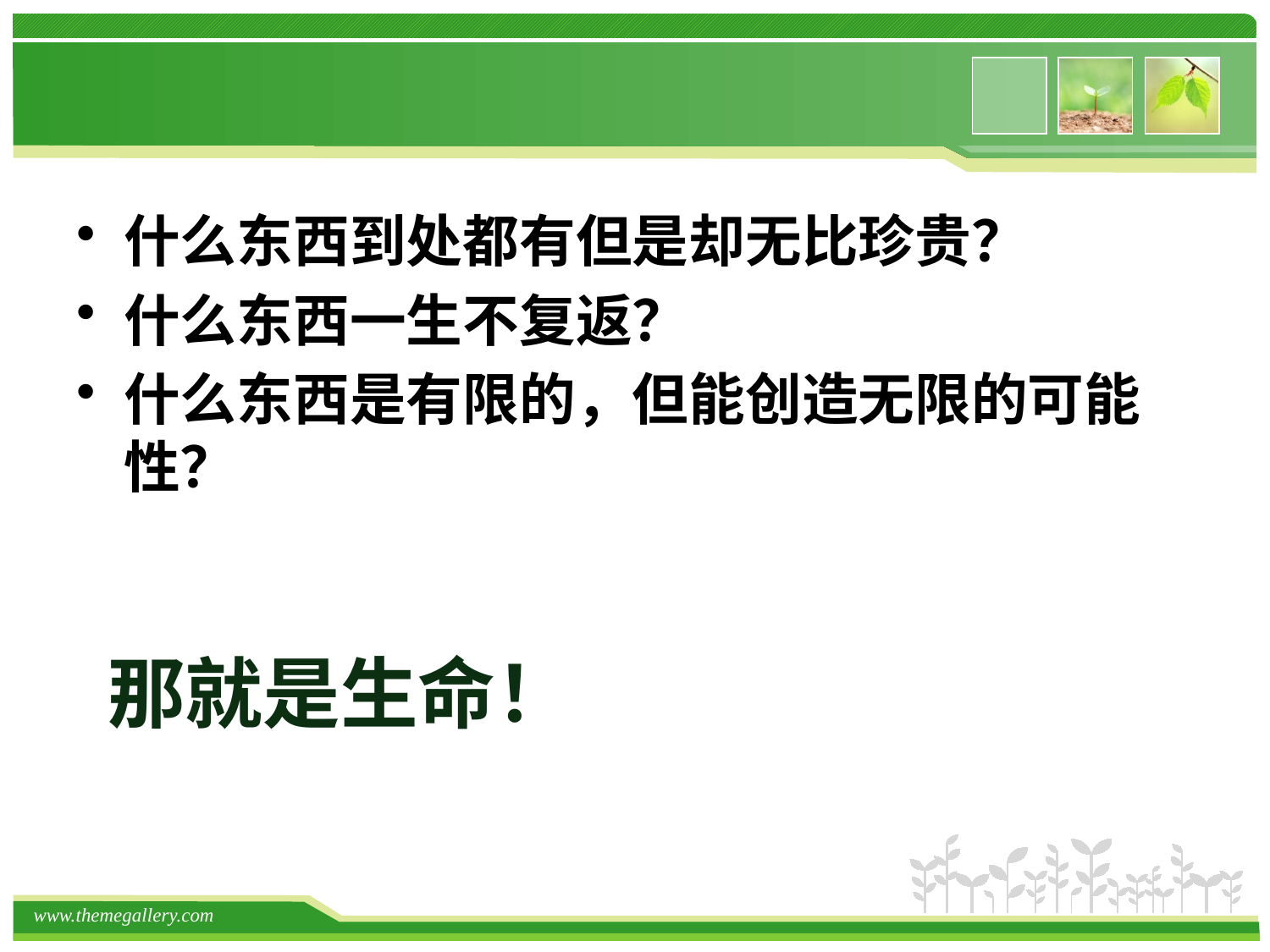

什么东西到处都有但是却无比珍贵？
什么东西一生不复返？
什么东西是有限的，但能创造无限的可能性？

# 那就是生命！